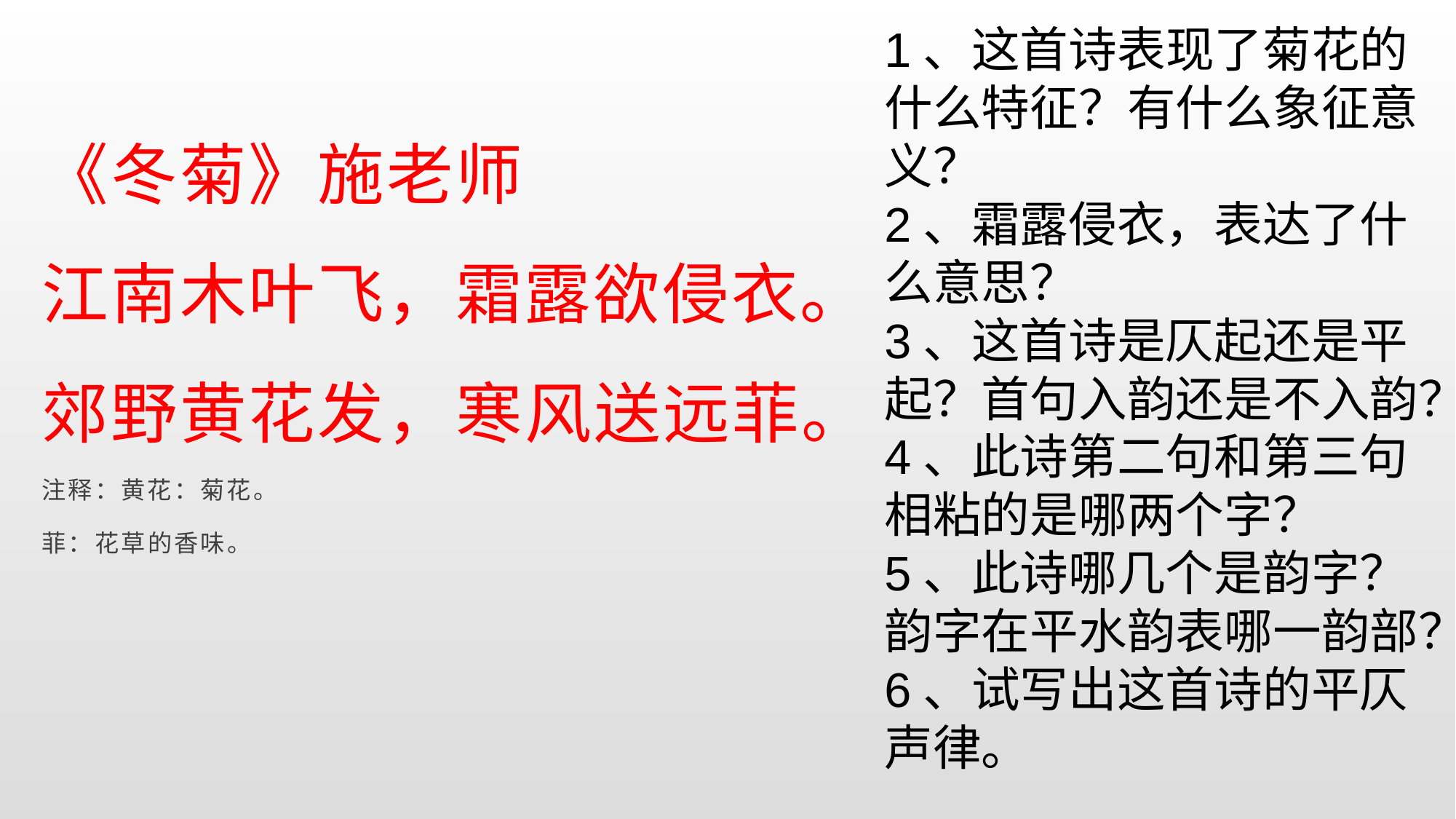

1、这首诗表现了菊花的什么特征？有什么象征意义？
2、霜露侵衣，表达了什么意思？
3、这首诗是仄起还是平起？首句入韵还是不入韵？
4、此诗第二句和第三句相粘的是哪两个字？
5、此诗哪几个是韵字？韵字在平水韵表哪一韵部？
6、试写出这首诗的平仄声律。

《冬菊》施老师
江南木叶飞，霜露欲侵衣。
郊野黄花发，寒风送远菲。
注释：黄花：菊花。
菲：花草的香味。